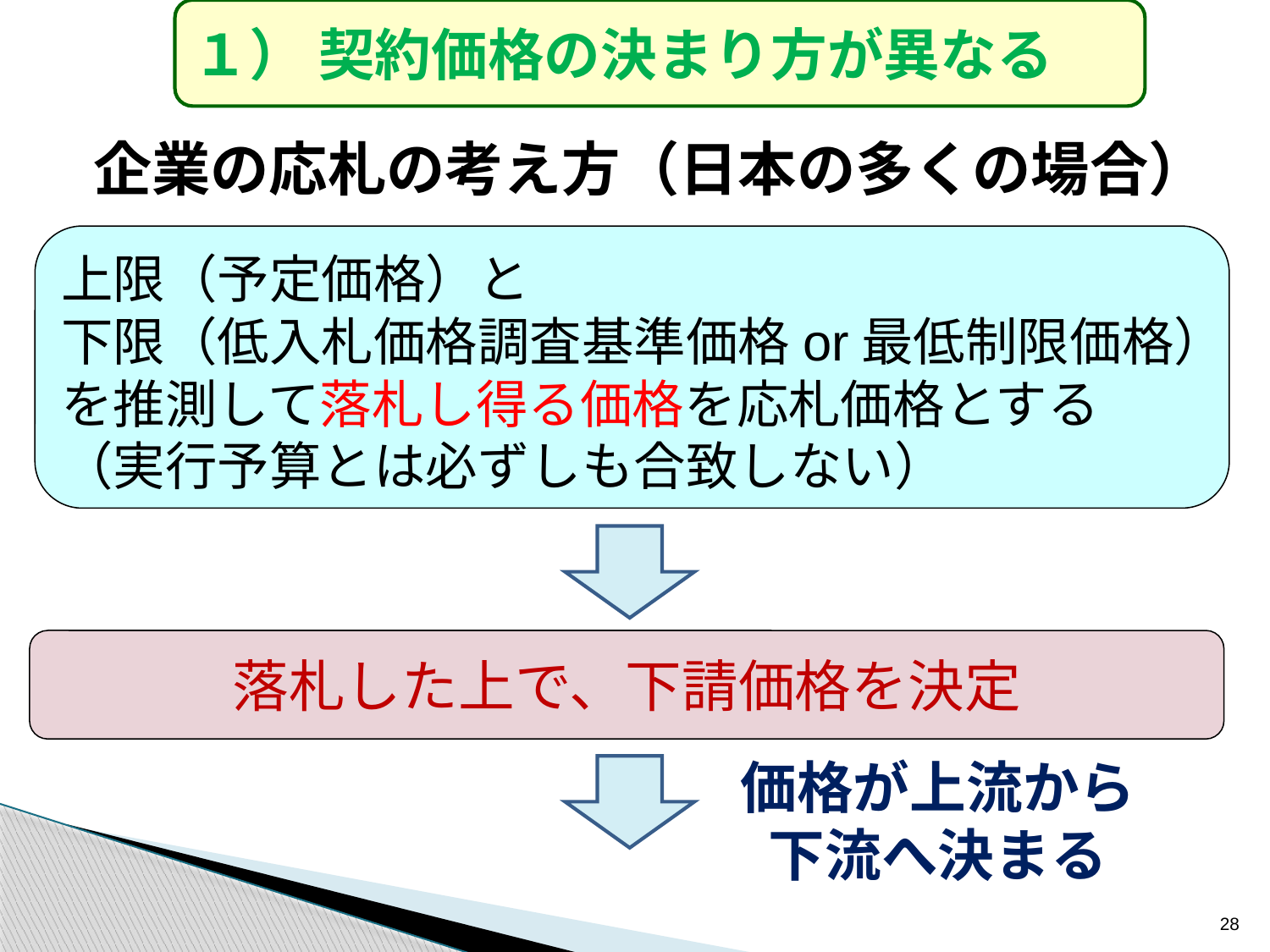

１） 契約価格の決まり方が異なる
企業の応札の考え方（日本の多くの場合）
上限（予定価格）と
下限（低入札価格調査基準価格or最低制限価格）
を推測して落札し得る価格を応札価格とする
（実行予算とは必ずしも合致しない）

落札した上で、下請価格を決定
価格が上流から
下流へ決まる

28